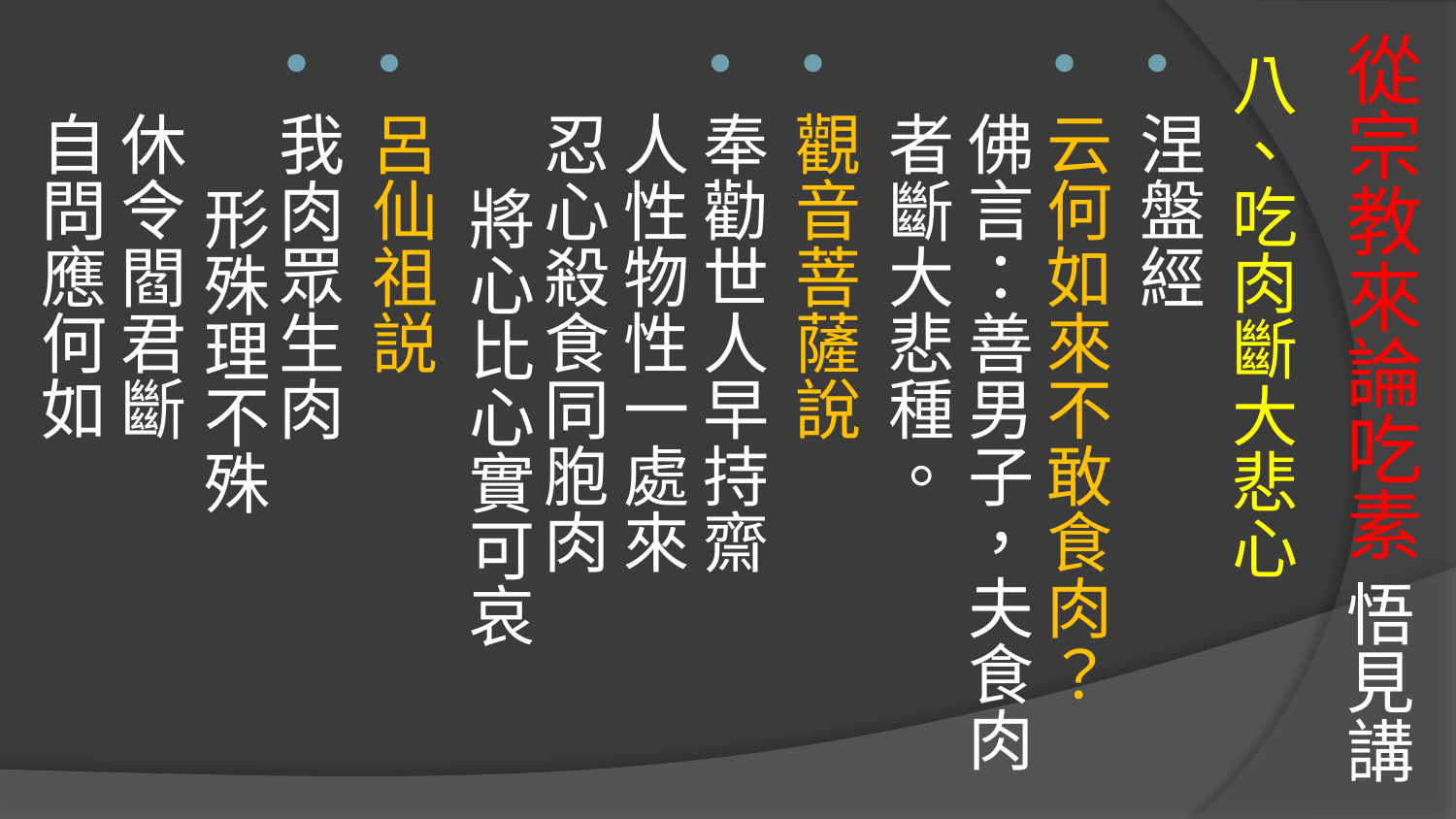

# 從宗教來論吃素 悟見講
八、吃肉斷大悲心
涅盤經
云何如來不敢食肉？
佛言：善男子，夫食肉者斷大悲種。
觀音菩薩說
奉勸世人早持齋               人性物性一處來
忍心殺食同胞肉                    將心比心實可哀
呂仙祖説
我肉眾生肉                             形殊理不殊 
休令閻君斷                        自問應何如